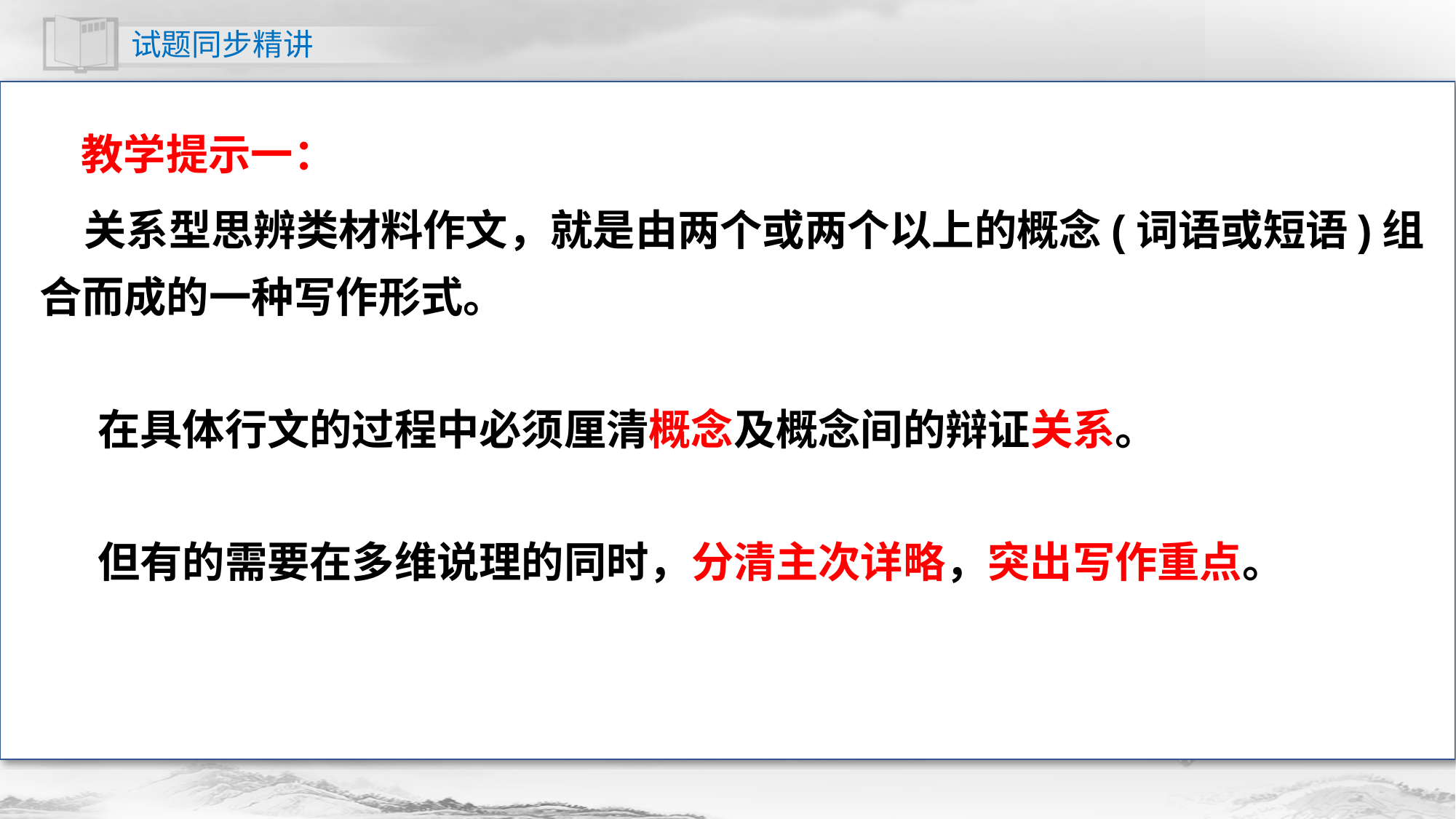

教学提示一：
   关系型思辨类材料作文，就是由两个或两个以上的概念(词语或短语)组合而成的一种写作形式。

     在具体行文的过程中必须厘清概念及概念间的辩证关系。

     但有的需要在多维说理的同时，分清主次详略，突出写作重点。